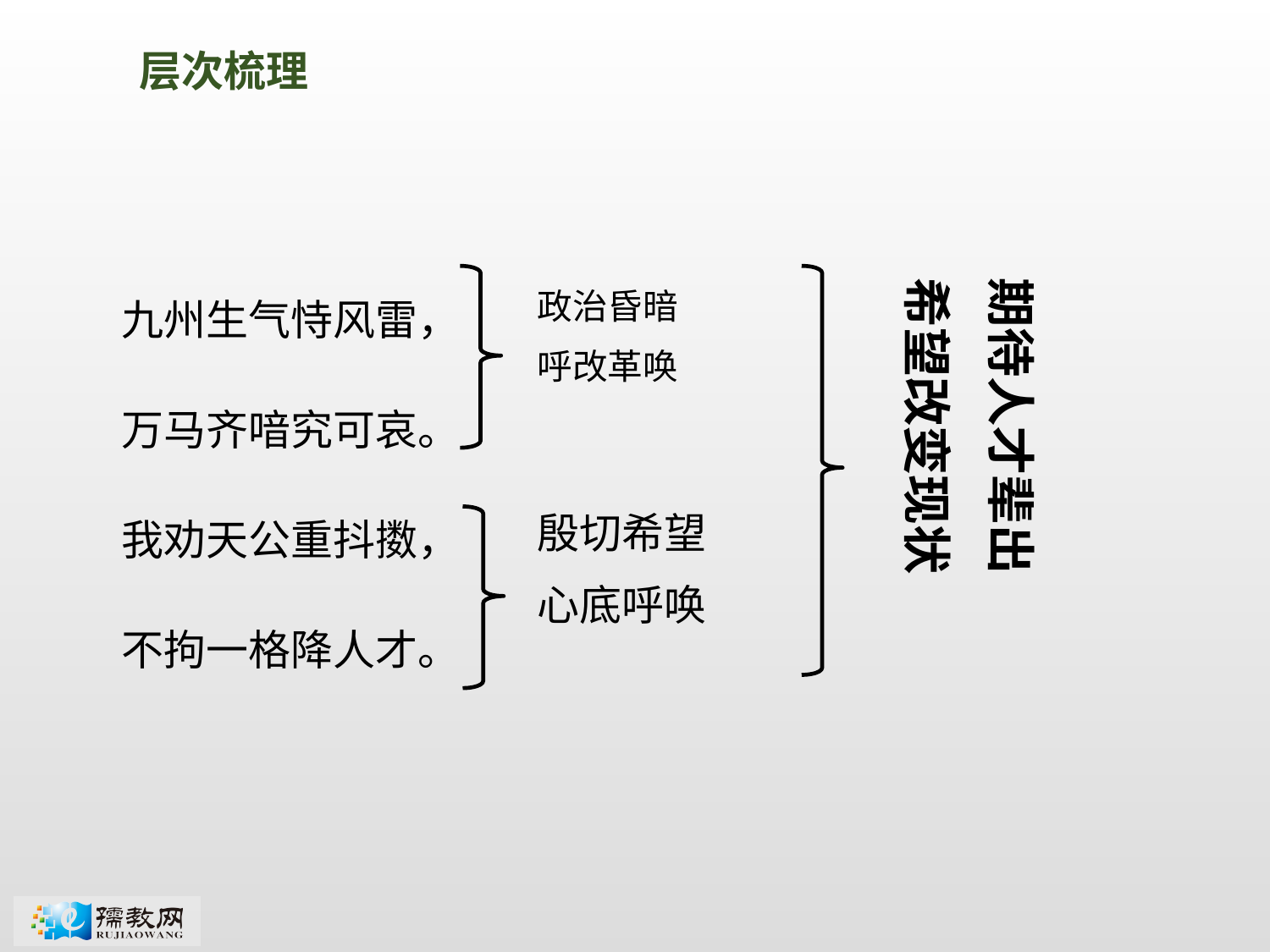

层次梳理
九州生气恃风雷，
万马齐喑究可哀。
我劝天公重抖擞，
不拘一格降人才。

希望改变现状
期待人才辈出
政治昏暗
呼改革唤
殷切希望
心底呼唤